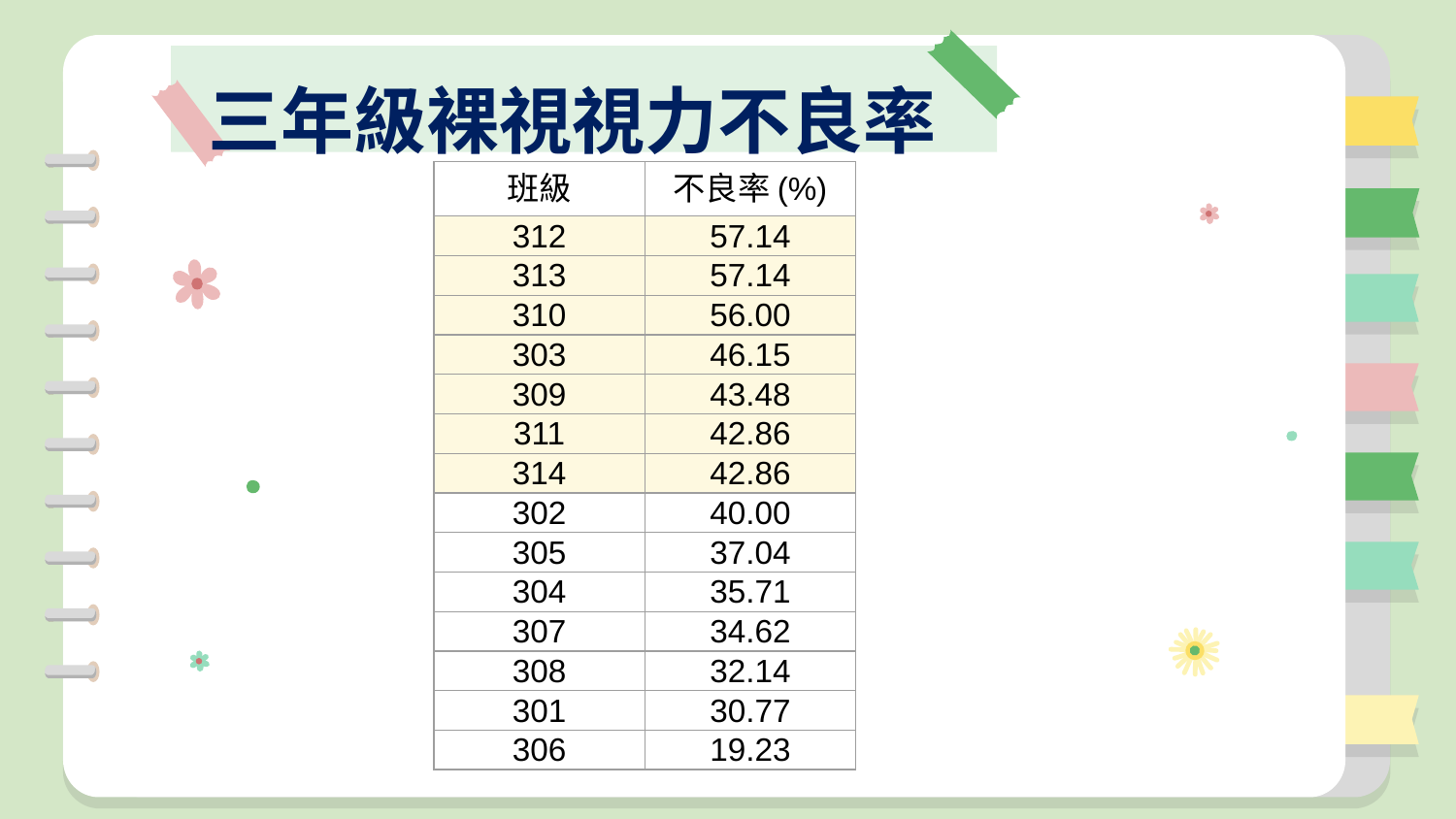

# 三年級裸視視力不良率

| 班級 | 不良率(%) |
| --- | --- |
| 312 | 57.14 |
| 313 | 57.14 |
| 310 | 56.00 |
| 303 | 46.15 |
| 309 | 43.48 |
| 311 | 42.86 |
| 314 | 42.86 |
| 302 | 40.00 |
| 305 | 37.04 |
| 304 | 35.71 |
| 307 | 34.62 |
| 308 | 32.14 |
| 301 | 30.77 |
| 306 | 19.23 |